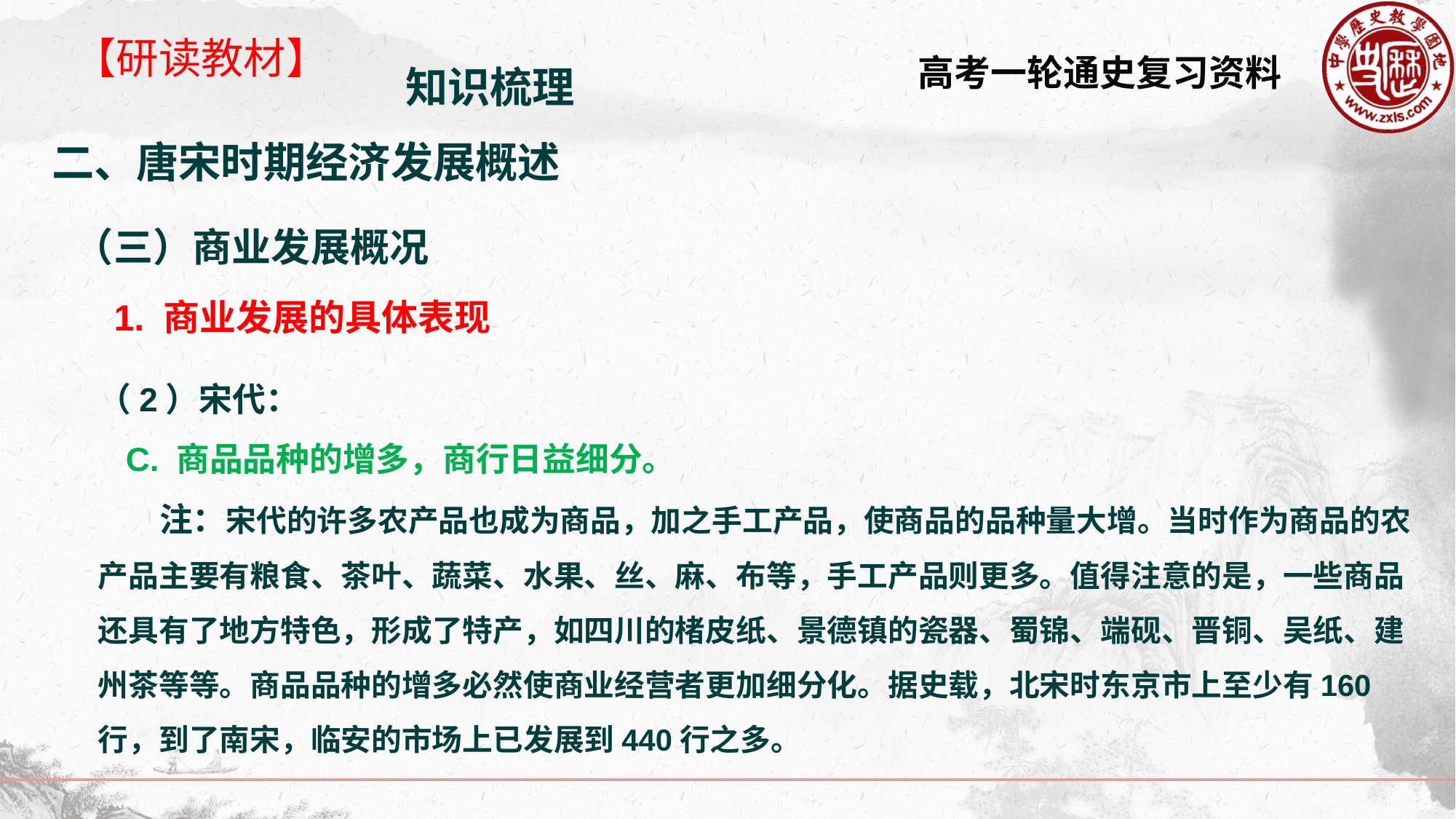

【研读教材】
知识梳理
二、唐宋时期经济发展概述
（三）商业发展概况
1. 商业发展的具体表现
（2）宋代：
   C. 商品品种的增多，商行日益细分。
       注：宋代的许多农产品也成为商品，加之手工产品，使商品的品种量大增。当时作为商品的农产品主要有粮食、茶叶、蔬菜、水果、丝、麻、布等，手工产品则更多。值得注意的是，一些商品还具有了地方特色，形成了特产，如四川的楮皮纸、景德镇的瓷器、蜀锦、端砚、晋铜、吴纸、建州茶等等。商品品种的增多必然使商业经营者更加细分化。据史载，北宋时东京市上至少有160
行，到了南宋，临安的市场上已发展到440行之多。